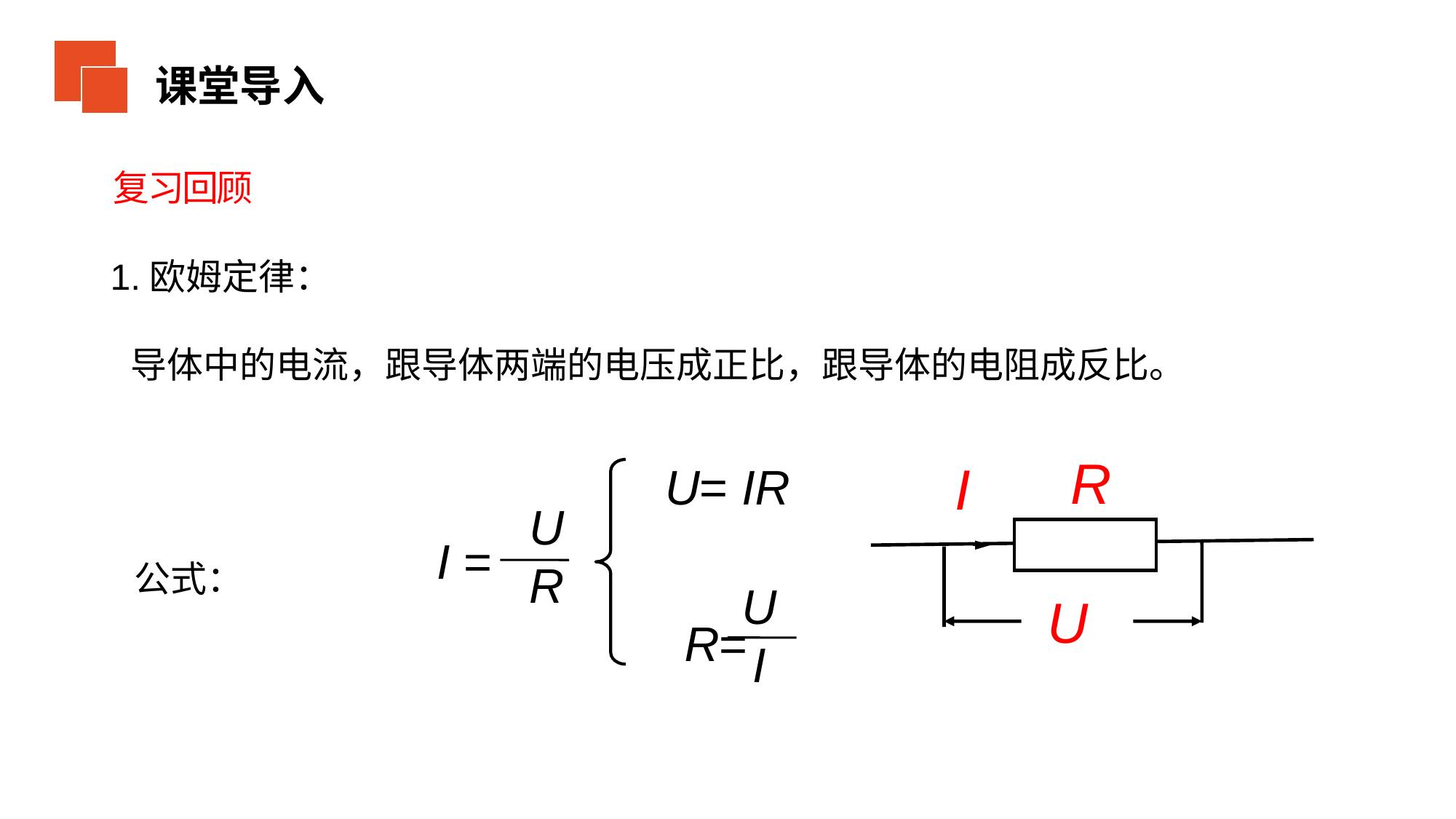

课堂导入
复习回顾
1.欧姆定律：
 导体中的电流，跟导体两端的电压成正比，跟导体的电阻成反比。
   R
I

 U

U= IR

U
R
I =

公式：
U
I
R=